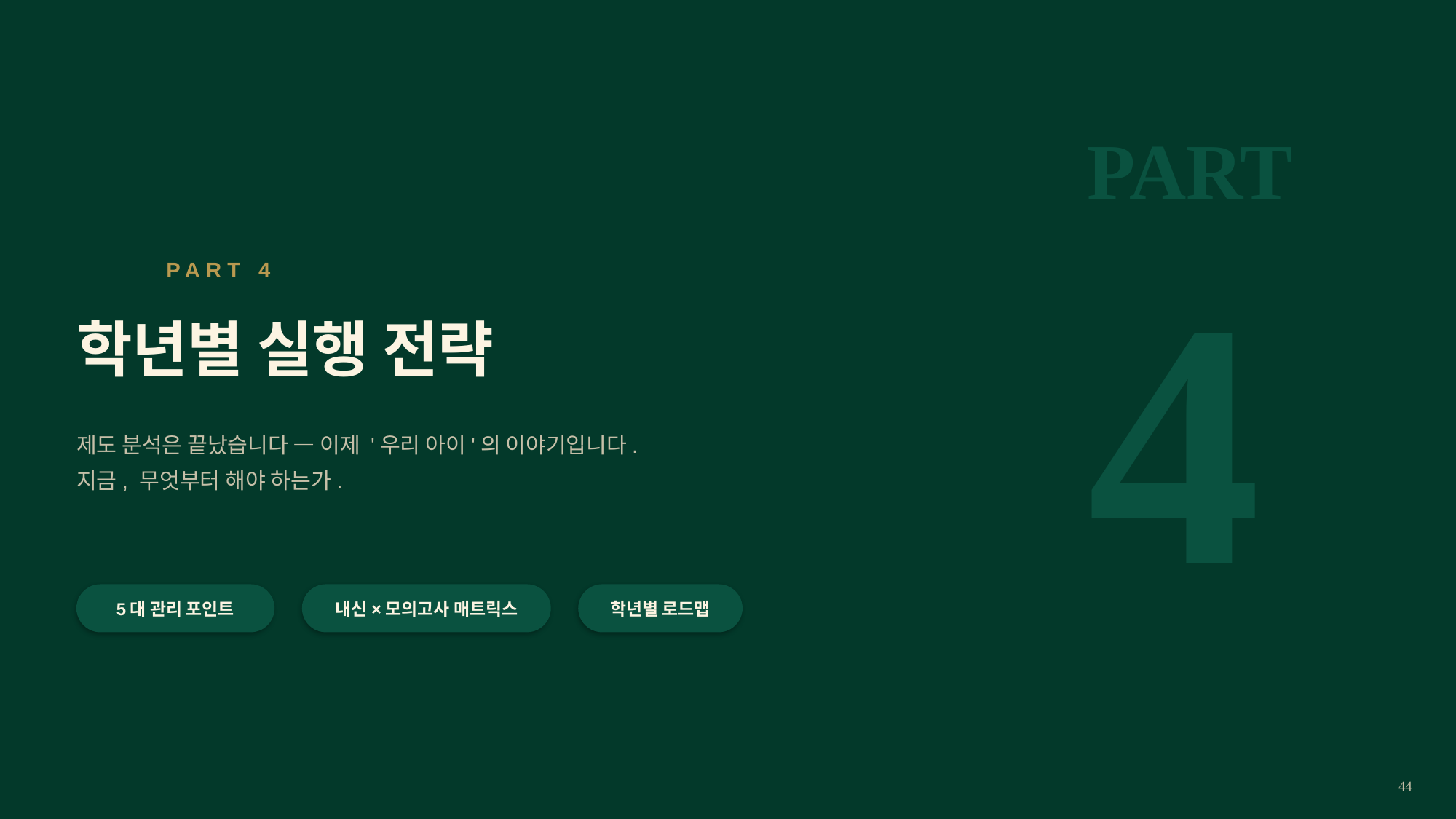

PART
4
PART 4
학년별 실행 전략
제도 분석은 끝났습니다 — 이제 '우리 아이'의 이야기입니다.
지금, 무엇부터 해야 하는가.
5대 관리 포인트
내신×모의고사 매트릭스
학년별 로드맵
44